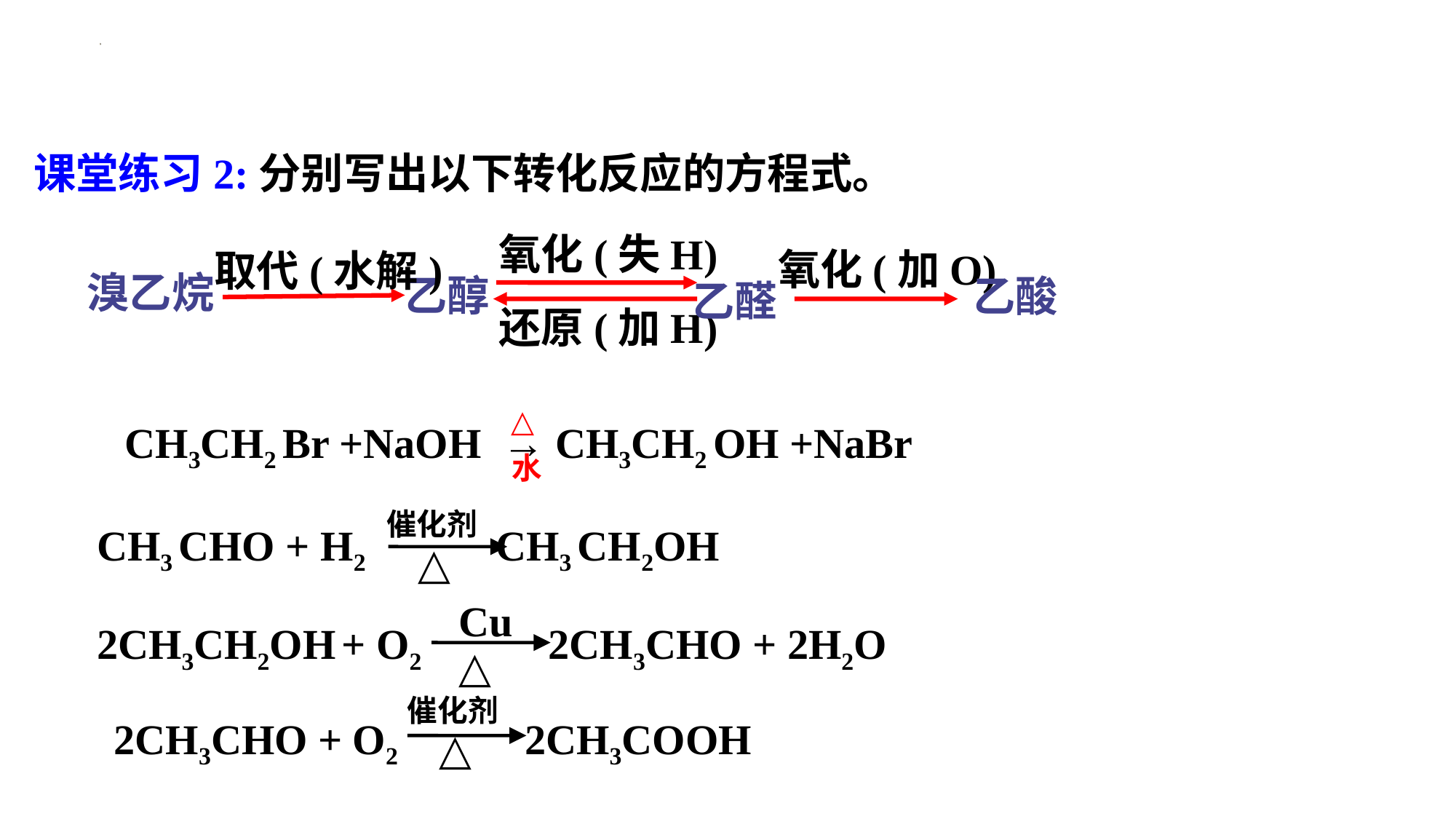

课堂练习2:分别写出以下转化反应的方程式。
氧化(失H)
氧化(加O)
取代(水解)
溴乙烷
乙醇
乙酸
乙醛

还原(加H)

△
CH3CH2 Br +NaOH  → CH3CH2 OH +NaBr
水
催化剂
   △
CH3 CHO + H2                     CH3 CH2OH

   Cu
   △
2CH3CH2OH + O2            2CH3CHO + 2H2O

催化剂
   △
2CH3CHO + O2            2CH3COOH